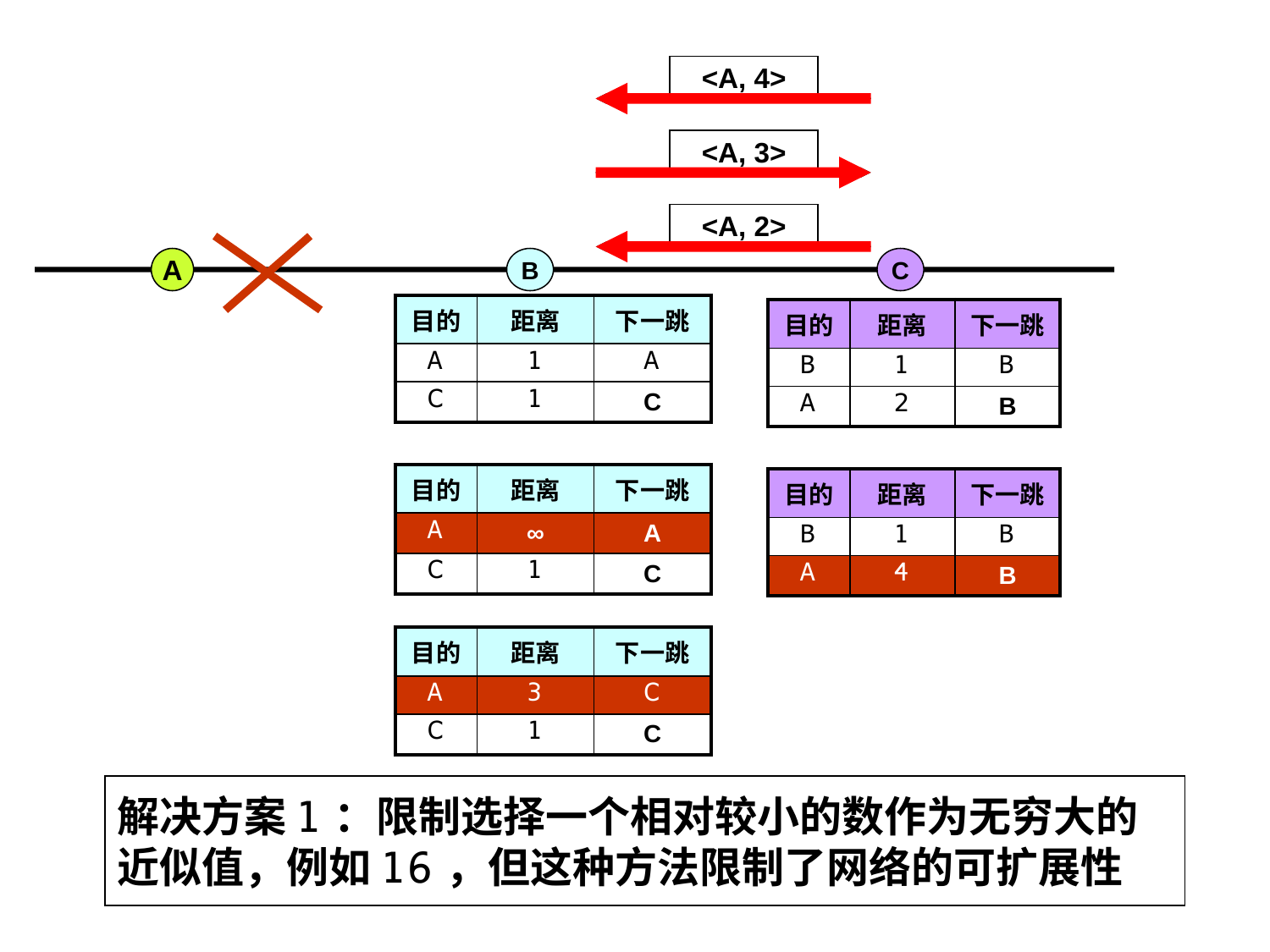

<A, 4>

<A, 3>

<A, 2>

A
B
C

| 目的 | 距离 | 下一跳 |
| --- | --- | --- |
| A | 1 | A |
| C | 1 | C |
| 目的 | 距离 | 下一跳 |
| --- | --- | --- |
| B | 1 | B |
| A | 2 | B |
| 目的 | 距离 | 下一跳 |
| --- | --- | --- |
| A | ∞ | A |
| C | 1 | C |
| 目的 | 距离 | 下一跳 |
| --- | --- | --- |
| B | 1 | B |
| A | 4 | B |
| 目的 | 距离 | 下一跳 |
| --- | --- | --- |
| A | 3 | C |
| C | 1 | C |
解决方案1：限制选择一个相对较小的数作为无穷大的近似值，例如16，但这种方法限制了网络的可扩展性
20